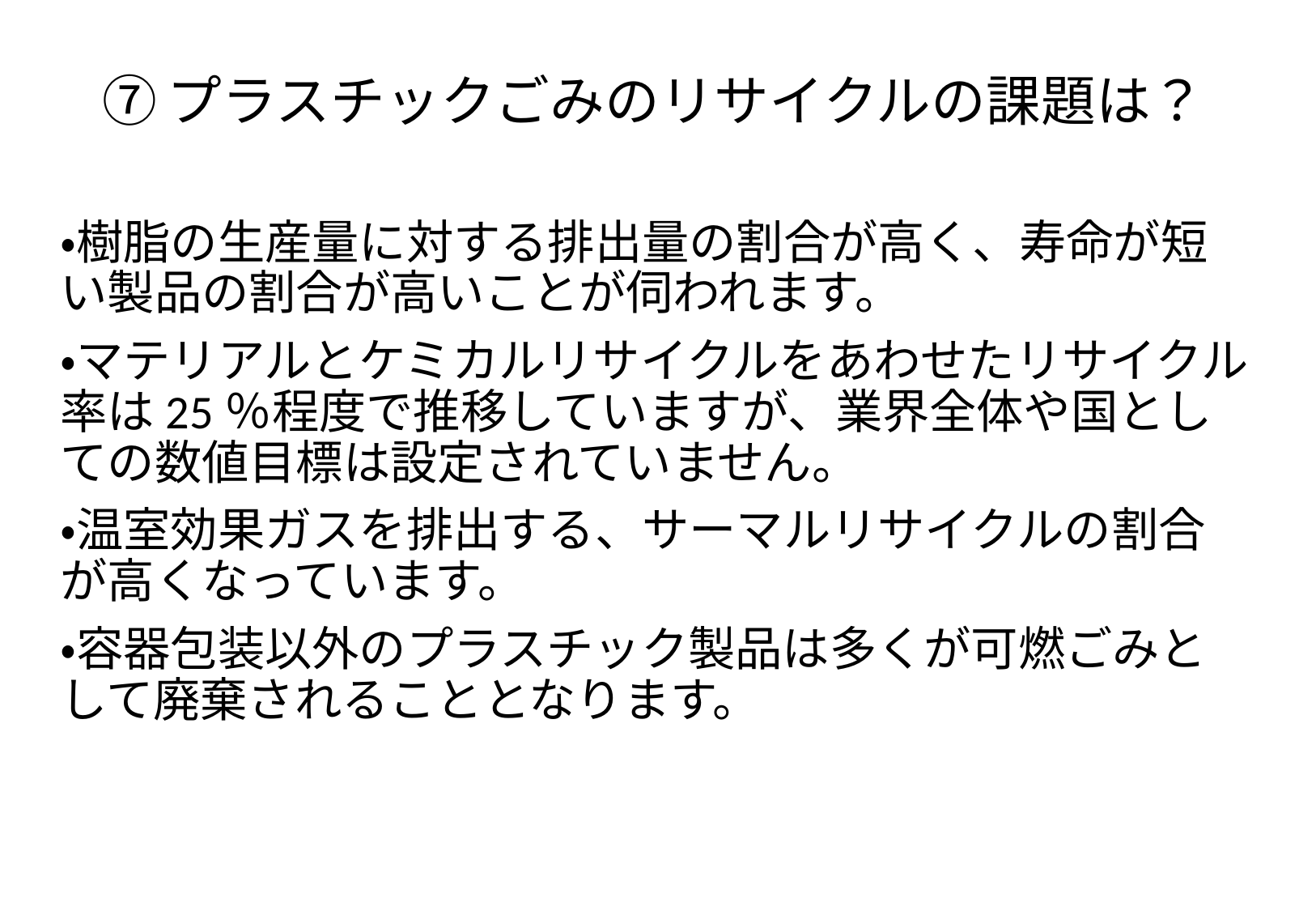

# ⑦プラスチックごみのリサイクルの課題は？
・樹脂の生産量に対する排出量の割合が高く、寿命が短い製品の割合が高いことが伺われます。
・マテリアルとケミカルリサイクルをあわせたリサイクル率は25％程度で推移していますが、業界全体や国としての数値目標は設定されていません。
・温室効果ガスを排出する、サーマルリサイクルの割合が高くなっています。
・容器包装以外のプラスチック製品は多くが可燃ごみとして廃棄されることとなります。